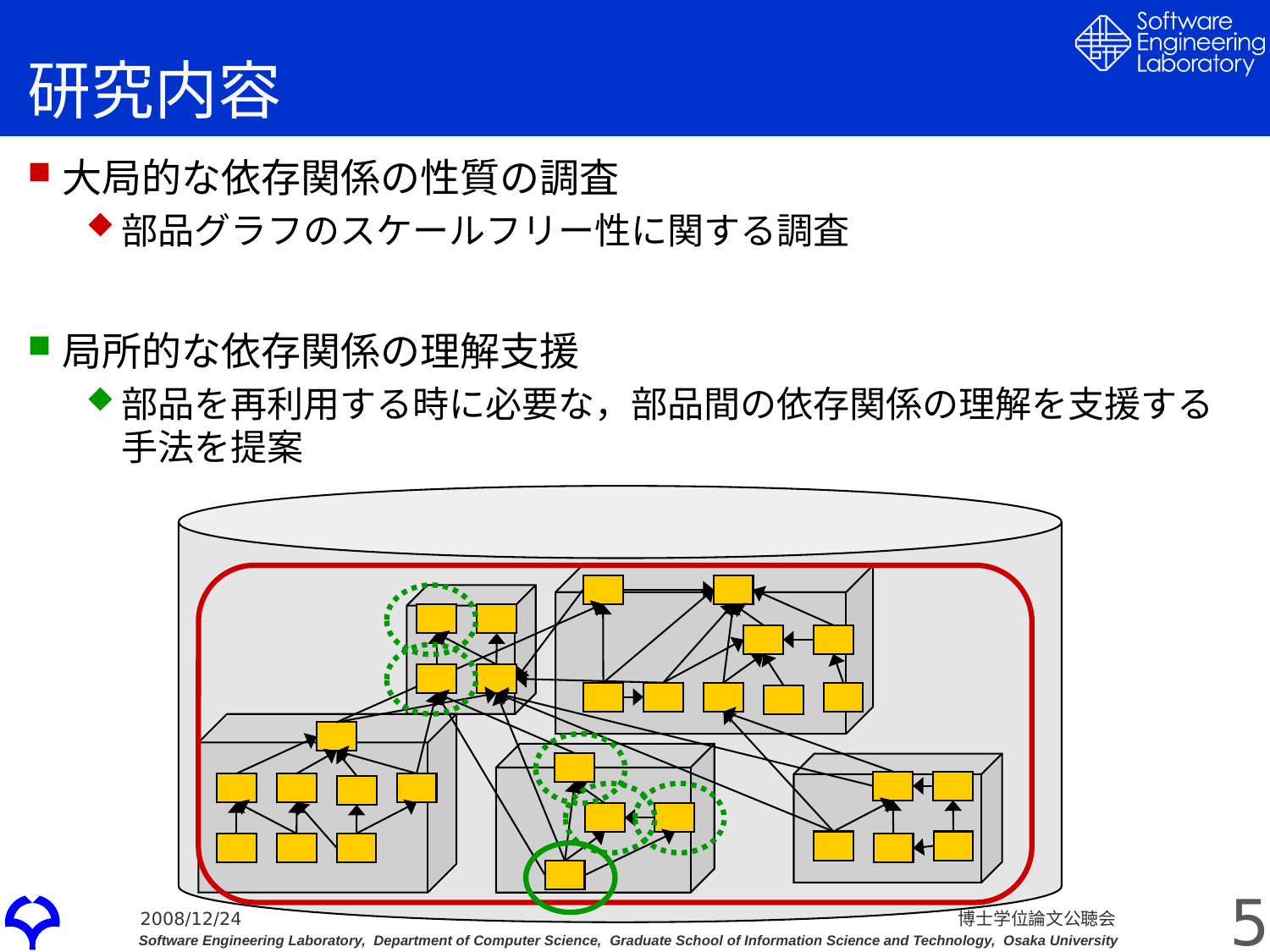

# 研究内容
大局的な依存関係の性質の調査
部品グラフのスケールフリー性に関する調査

局所的な依存関係の理解支援
部品を再利用する時に必要な，部品間の依存関係の理解を支援する手法を提案

5
博士学位論文公聴会
2008/12/24